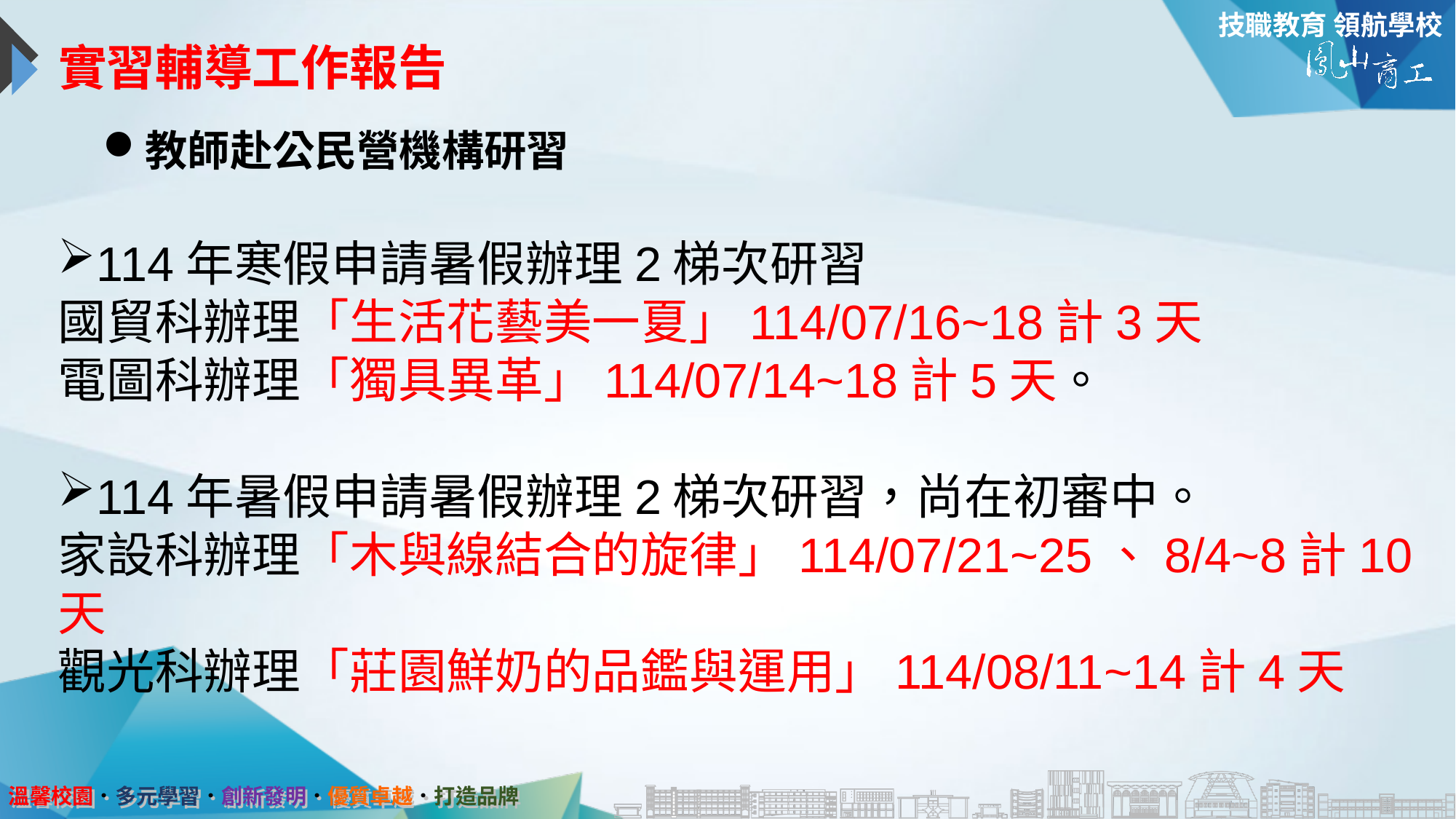

# 實習輔導工作報告
教師赴公民營機構研習
114年寒假申請暑假辦理2梯次研習
國貿科辦理「生活花藝美一夏」114/07/16~18計3天
電圖科辦理「獨具異革」114/07/14~18計5天。

114年暑假申請暑假辦理2梯次研習，尚在初審中。
家設科辦理「木與線結合的旋律」114/07/21~25、8/4~8計10天
觀光科辦理「莊園鮮奶的品鑑與運用」114/08/11~14計4天